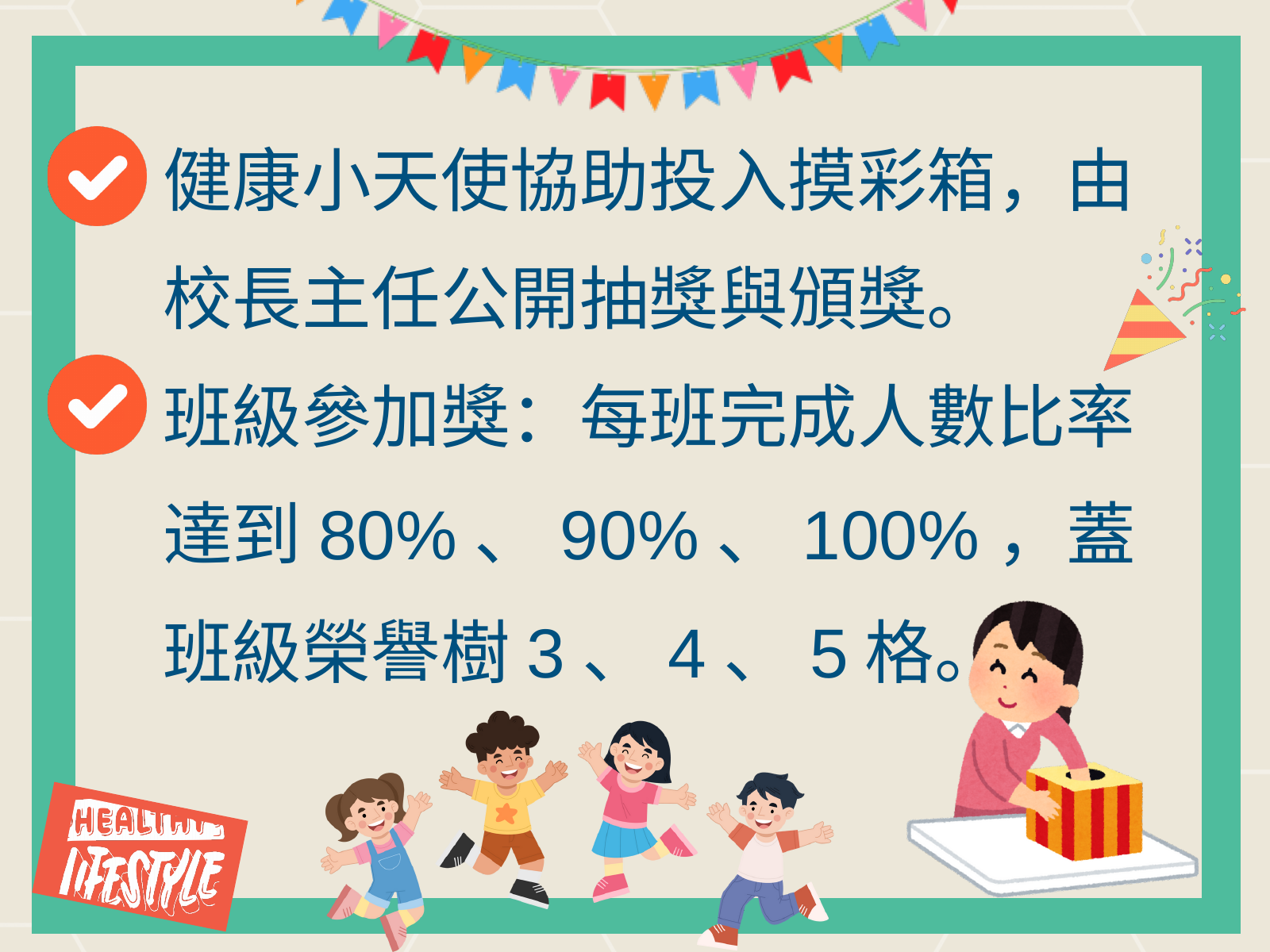

健康小天使協助投入摸彩箱，由校長主任公開抽獎與頒獎。
班級參加獎：每班完成人數比率達到80%、90%、100%，蓋班級榮譽樹3、4、5格。